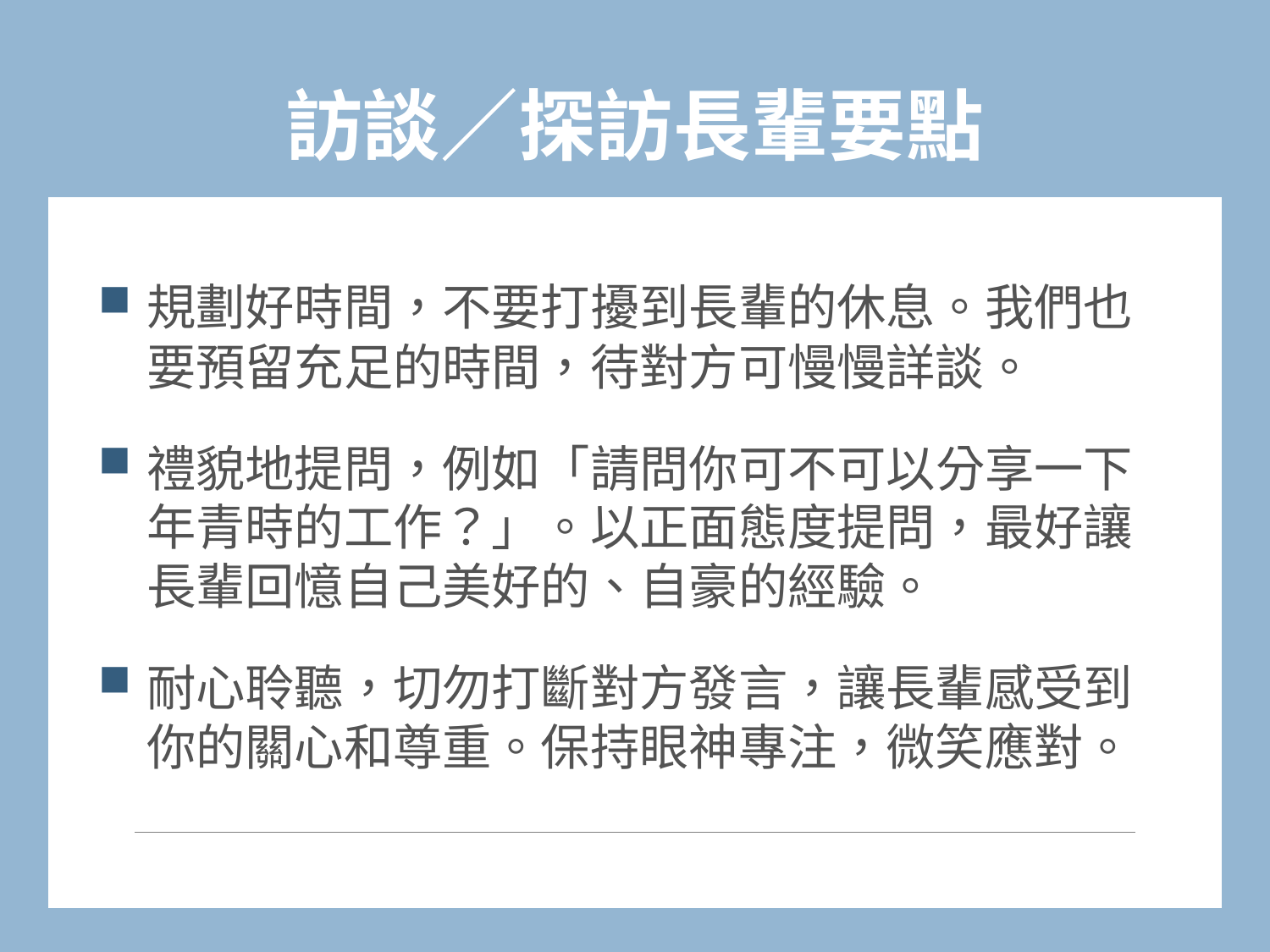

訪談／探訪長輩要點
規劃好時間，不要打擾到長輩的休息。我們也要預留充足的時間，待對方可慢慢詳談。
禮貌地提問，例如「請問你可不可以分享一下年青時的工作？」。以正面態度提問，最好讓長輩回憶自己美好的、自豪的經驗。
耐心聆聽，切勿打斷對方發言，讓長輩感受到你的關心和尊重。保持眼神專注，微笑應對。